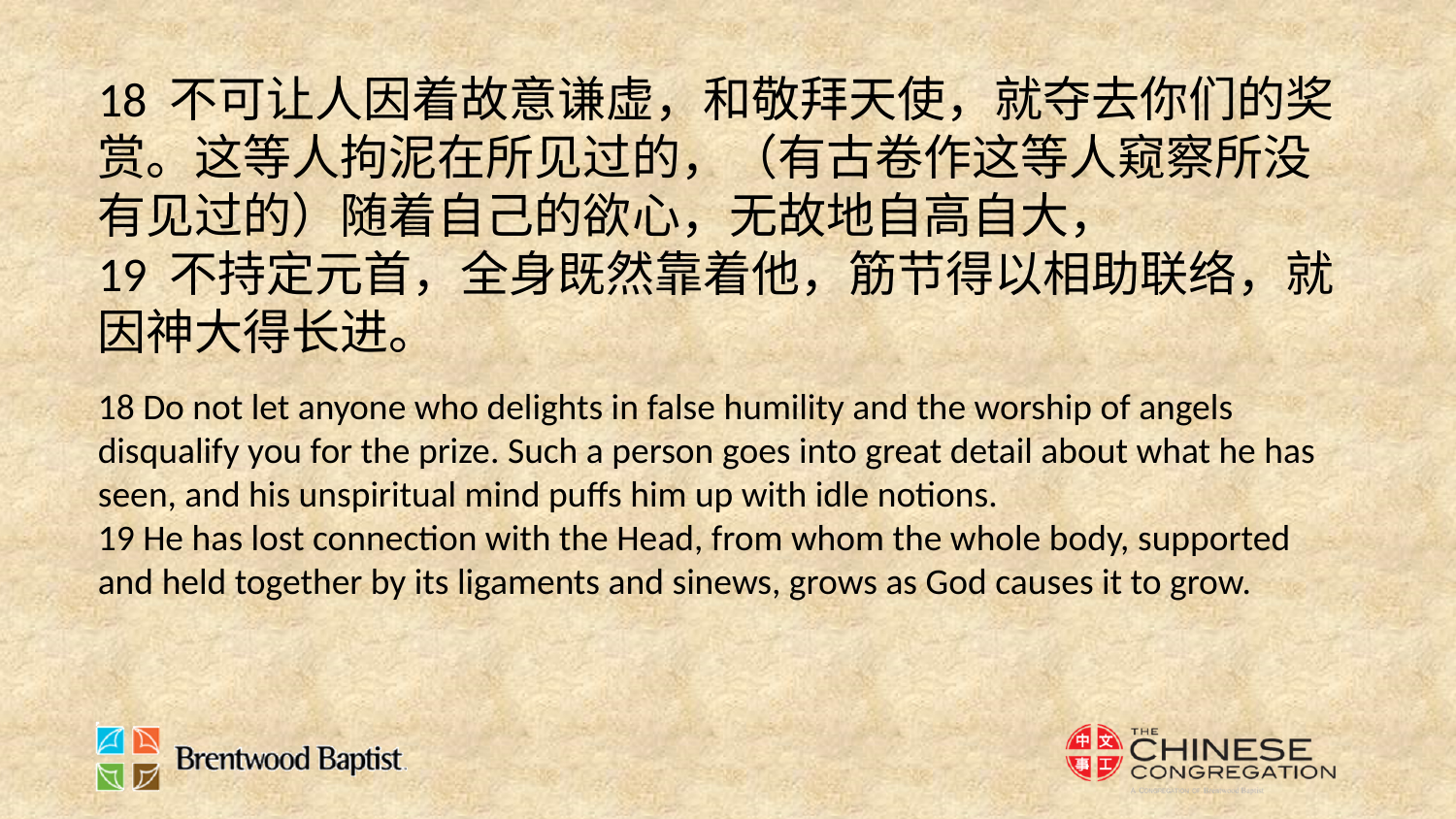

18 不可让人因着故意谦虚，和敬拜天使，就夺去你们的奖赏。这等人拘泥在所见过的，（有古卷作这等人窥察所没有见过的）随着自己的欲心，无故地自高自大，
19 不持定元首，全身既然靠着他，筋节得以相助联络，就因神大得长进。

18 Do not let anyone who delights in false humility and the worship of angels disqualify you for the prize. Such a person goes into great detail about what he has seen, and his unspiritual mind puffs him up with idle notions.
19 He has lost connection with the Head, from whom the whole body, supported and held together by its ligaments and sinews, grows as God causes it to grow.